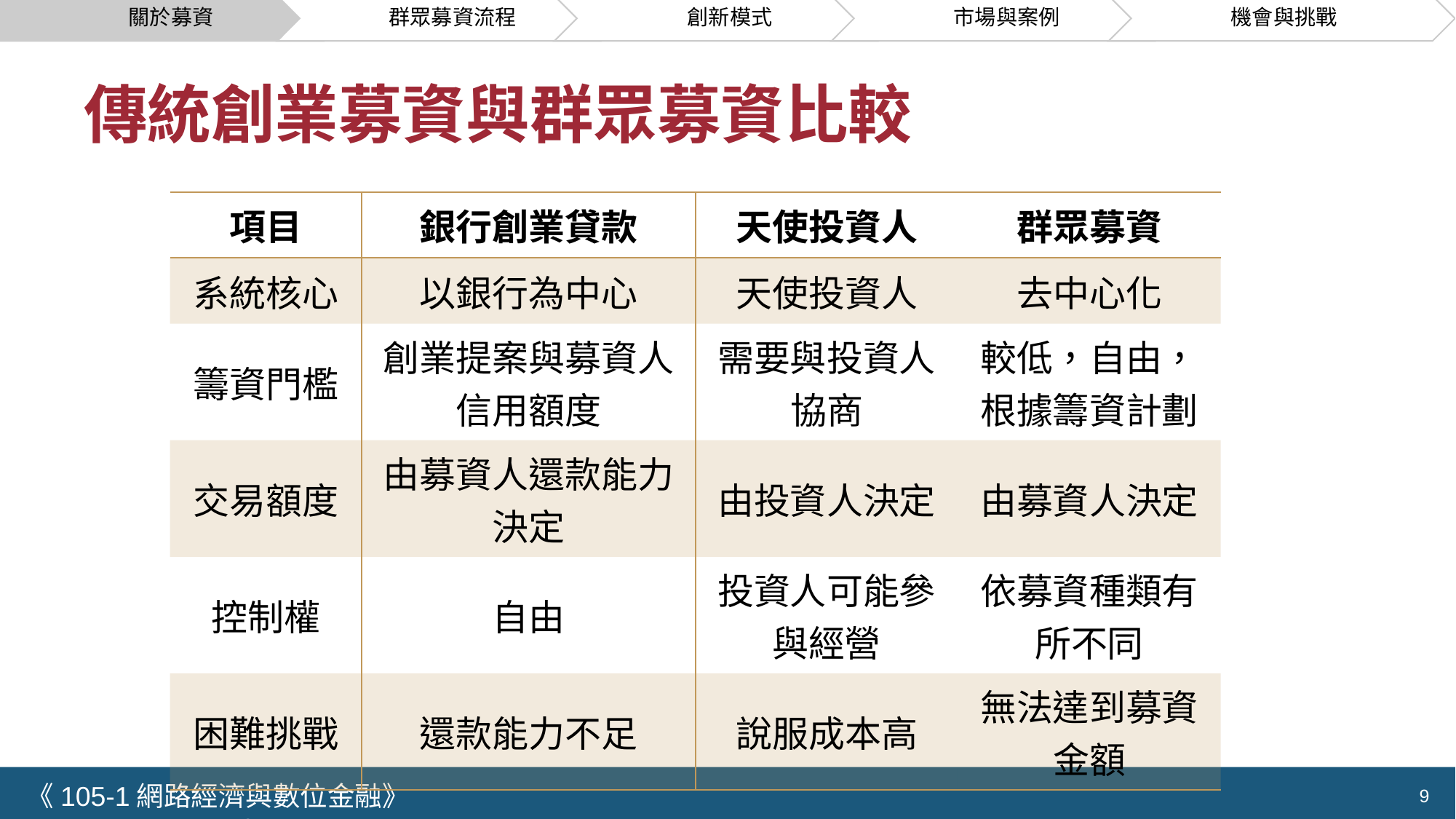

關於募資
群眾募資流程
創新模式
市場與案例
機會與挑戰
# 傳統創業募資與群眾募資比較
| 項目 | 銀行創業貸款 | 天使投資人 | 群眾募資 |
| --- | --- | --- | --- |
| 系統核心 | 以銀行為中心 | 天使投資人 | 去中心化 |
| 籌資門檻 | 創業提案與募資人信用額度 | 需要與投資人協商 | 較低，自由， 根據籌資計劃 |
| 交易額度 | 由募資人還款能力決定 | 由投資人決定 | 由募資人決定 |
| 控制權 | 自由 | 投資人可能參與經營 | 依募資種類有所不同 |
| 困難挑戰 | 還款能力不足 | 說服成本高 | 無法達到募資金額 |
《105-1網路經濟與數位金融》                                                                                                                                             NCTU.IIM.IEBI Lab
9